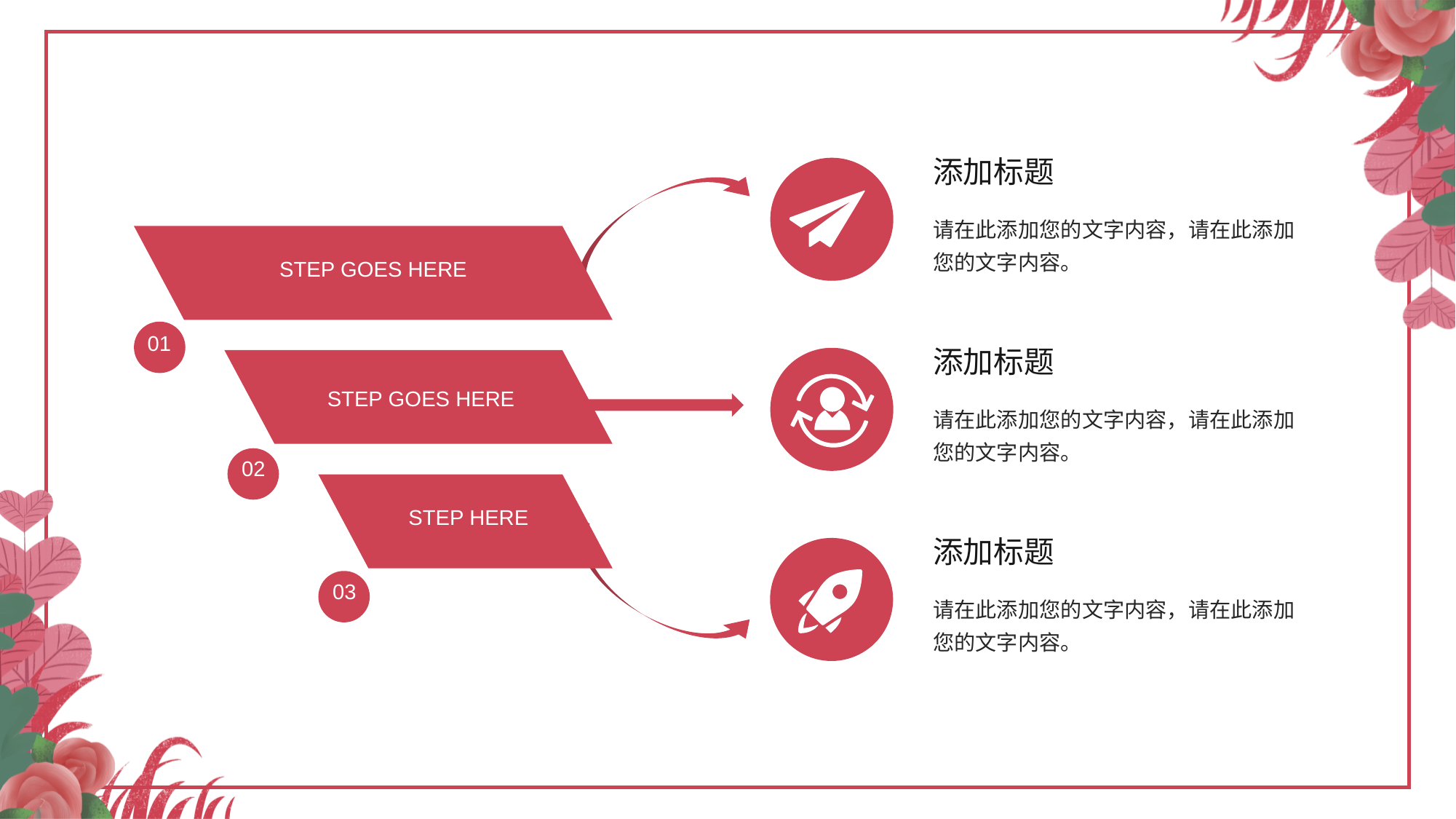

添加标题

STEP GOES HERE

01

STEP GOES HERE

02

STEP HERE

03
请在此添加您的文字内容，请在此添加您的文字内容。
添加标题
请在此添加您的文字内容，请在此添加您的文字内容。
添加标题
请在此添加您的文字内容，请在此添加您的文字内容。